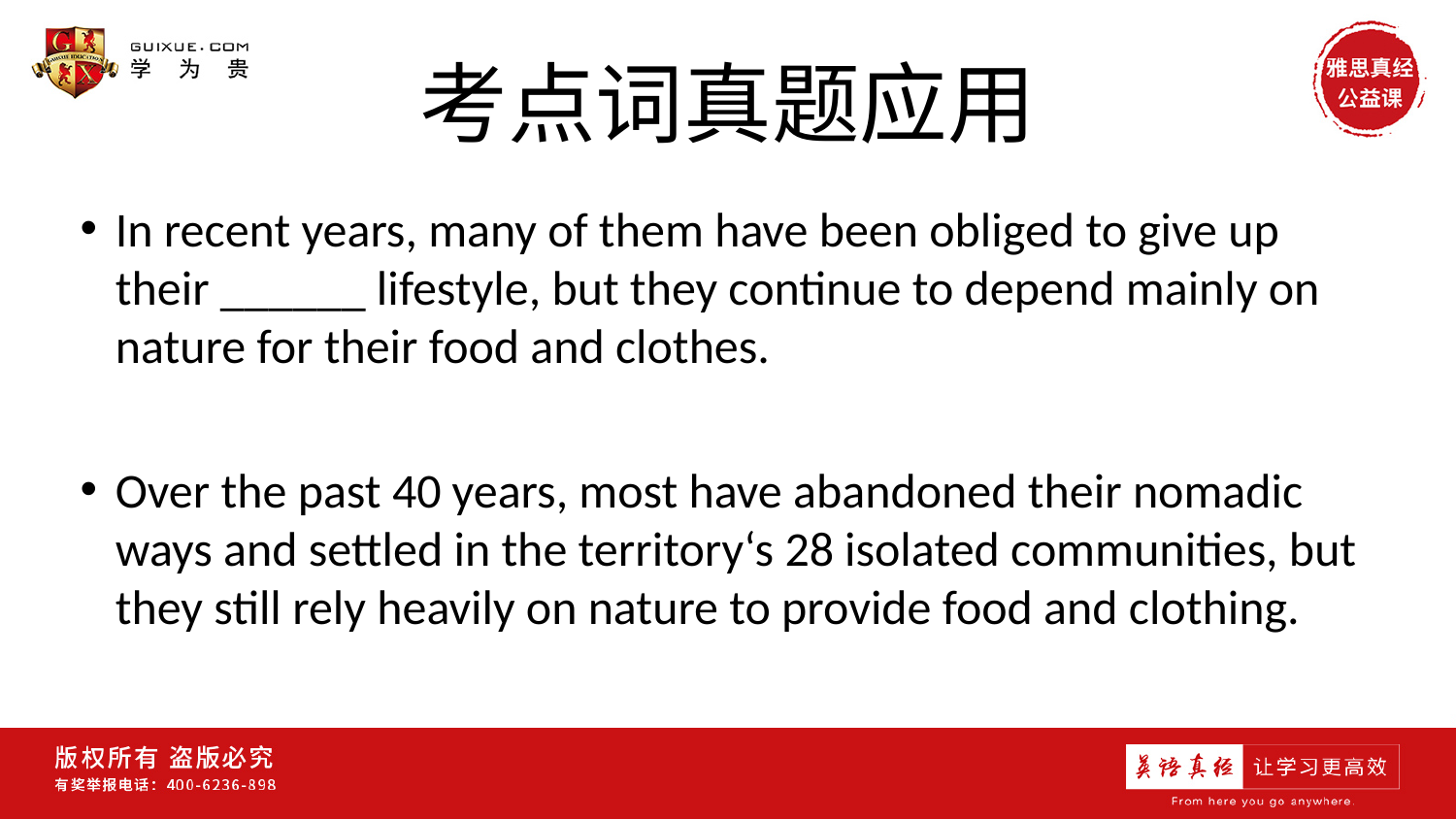

# 考点词真题应用
In recent years, many of them have been obliged to give up their ______ lifestyle, but they continue to depend mainly on nature for their food and clothes.

Over the past 40 years, most have abandoned their nomadic ways and settled in the territory‘s 28 isolated communities, but they still rely heavily on nature to provide food and clothing.